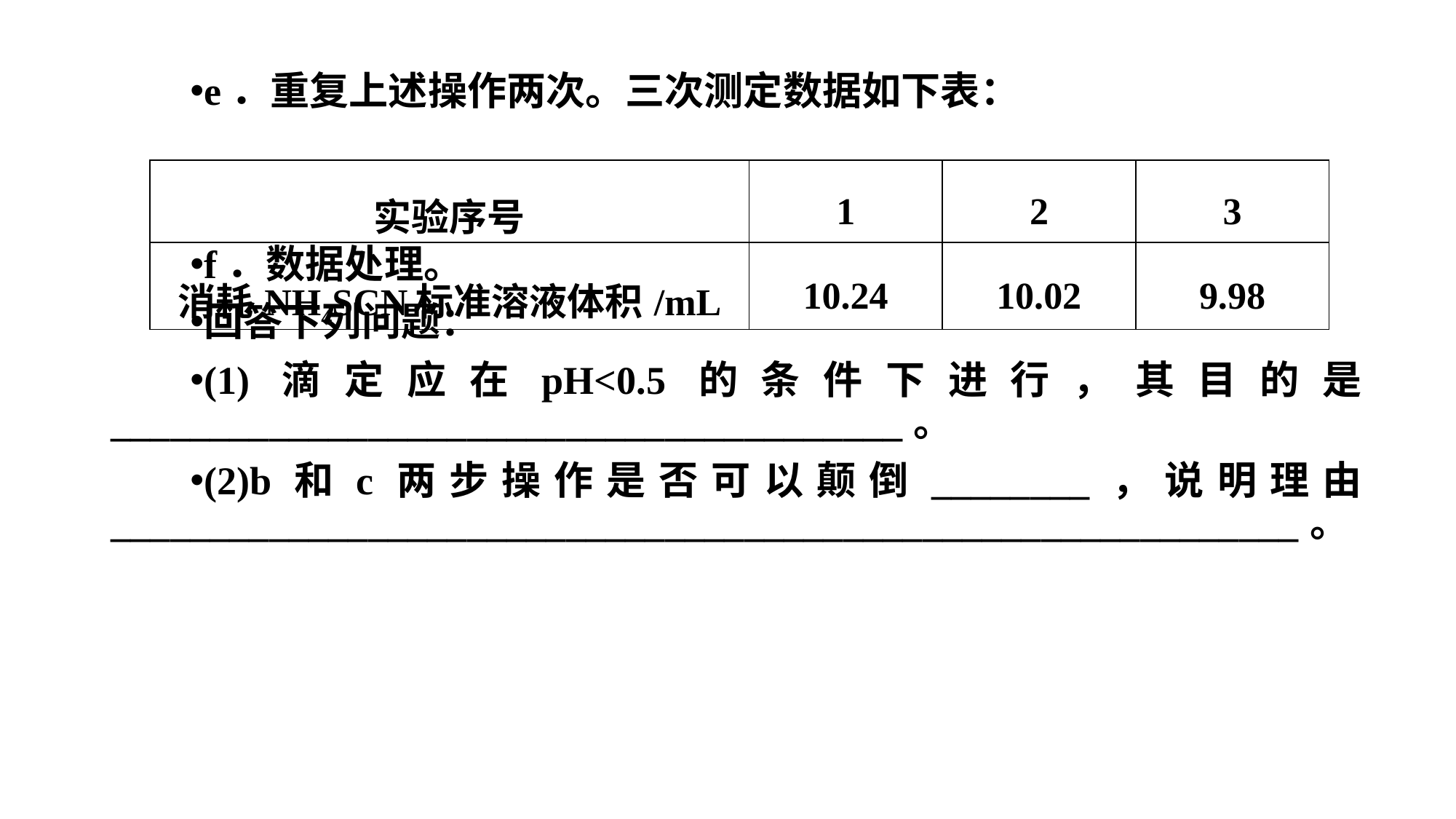

e．重复上述操作两次。三次测定数据如下表：

f．数据处理。
回答下列问题：
(1)滴定应在pH<0.5的条件下进行，其目的是________________________________________。
(2)b和c两步操作是否可以颠倒________，说明理由____________________________________________________________。

| 实验序号 | 1 | 2 | 3 |
| --- | --- | --- | --- |
| 消耗NH4SCN标准溶液体积/mL | 10.24 | 10.02 | 9.98 |